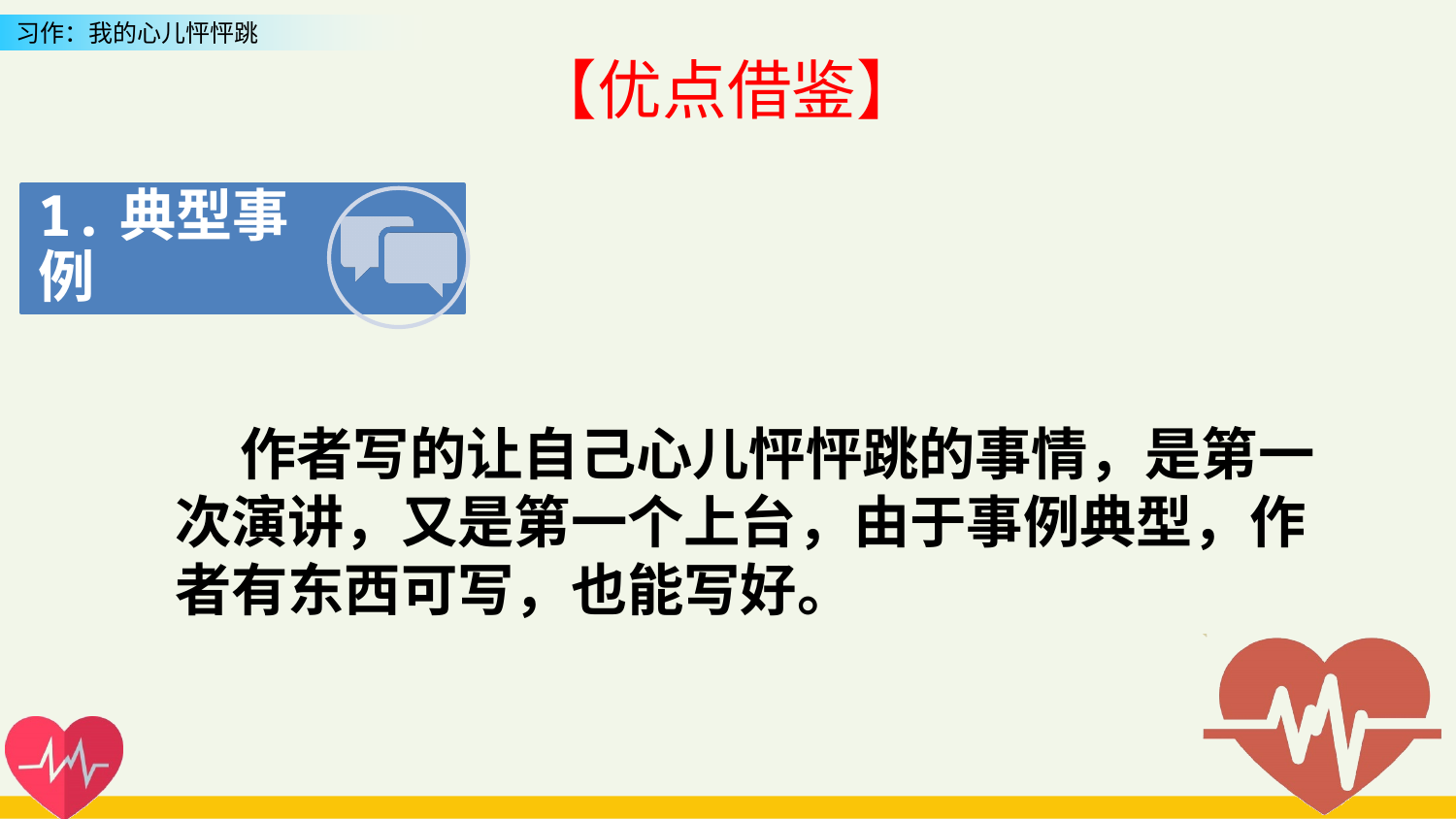

【优点借鉴】
1.典型事例

    作者写的让自己心儿怦怦跳的事情，是第一次演讲，又是第一个上台，由于事例典型，作者有东西可写，也能写好。